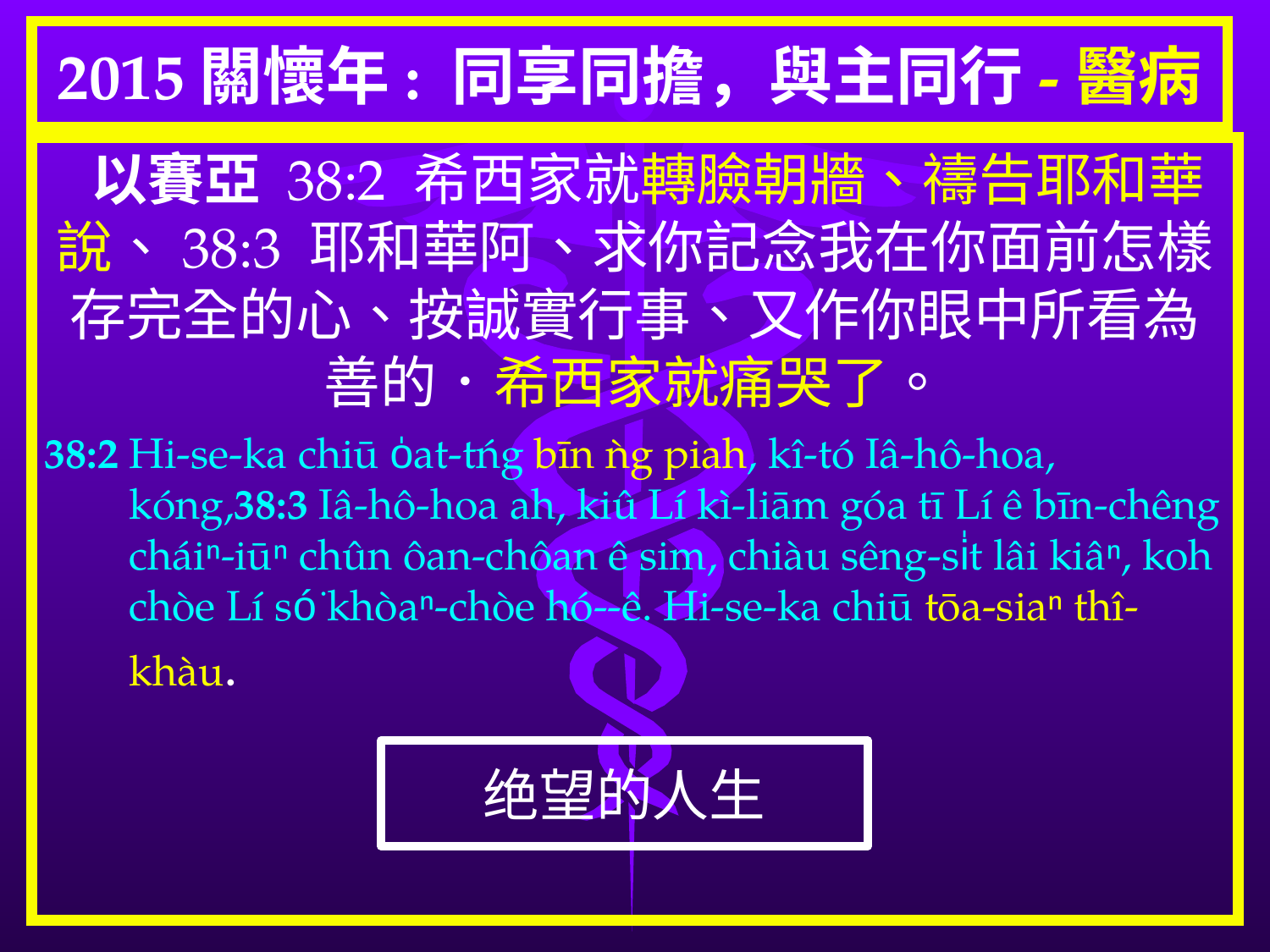

# 2015關懷年: 同享同擔，與主同行-醫病
 以賽亞 38:2 希西家就轉臉朝牆、禱告耶和華說、38:3 耶和華阿、求你記念我在你面前怎樣存完全的心、按誠實行事、又作你眼中所看為善的．希西家就痛哭了。
38:2 Hi-se-ka chiū o̍at-tńg bīn ǹg piah, kî-tó Iâ-hô-hoa, kóng,38:3 Iâ-hô-hoa ah, kiû Lí kì-liām góa tī Lí ê bīn-chêng cháiⁿ-iūⁿ chûn ôan-chôan ê sim, chiàu sêng-si̍t lâi kiâⁿ, koh chòe Lí só͘ khòaⁿ-chòe hó--ê. Hi-se-ka chiū tōa-siaⁿ thî-khàu.

绝望的人生